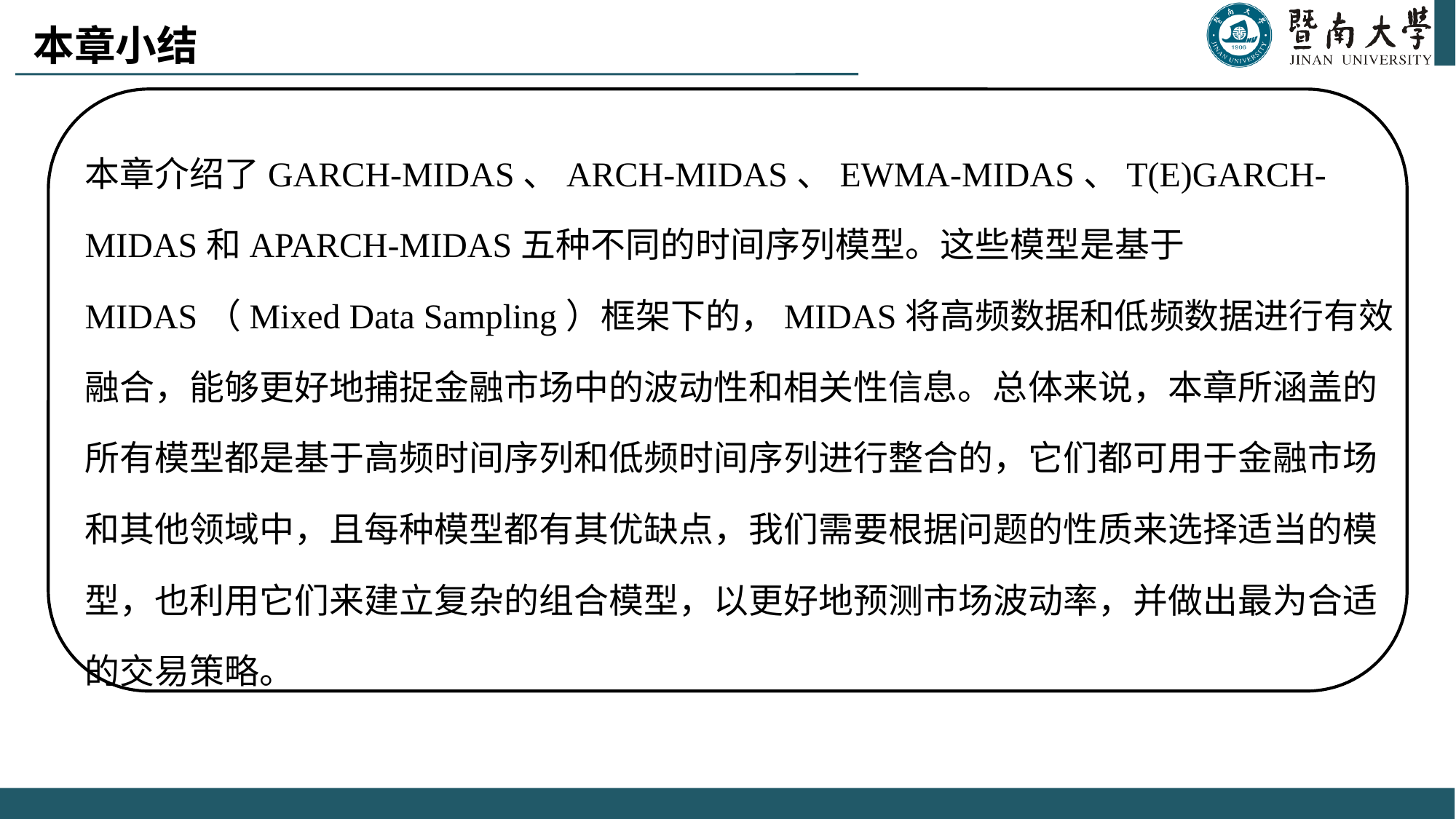

本章小结

本章介绍了GARCH-MIDAS、ARCH-MIDAS、EWMA-MIDAS、T(E)GARCH-MIDAS和APARCH-MIDAS五种不同的时间序列模型。这些模型是基于MIDAS（Mixed Data Sampling）框架下的，MIDAS将高频数据和低频数据进行有效融合，能够更好地捕捉金融市场中的波动性和相关性信息。总体来说，本章所涵盖的所有模型都是基于高频时间序列和低频时间序列进行整合的，它们都可用于金融市场和其他领域中，且每种模型都有其优缺点，我们需要根据问题的性质来选择适当的模型，也利用它们来建立复杂的组合模型，以更好地预测市场波动率，并做出最为合适的交易策略。